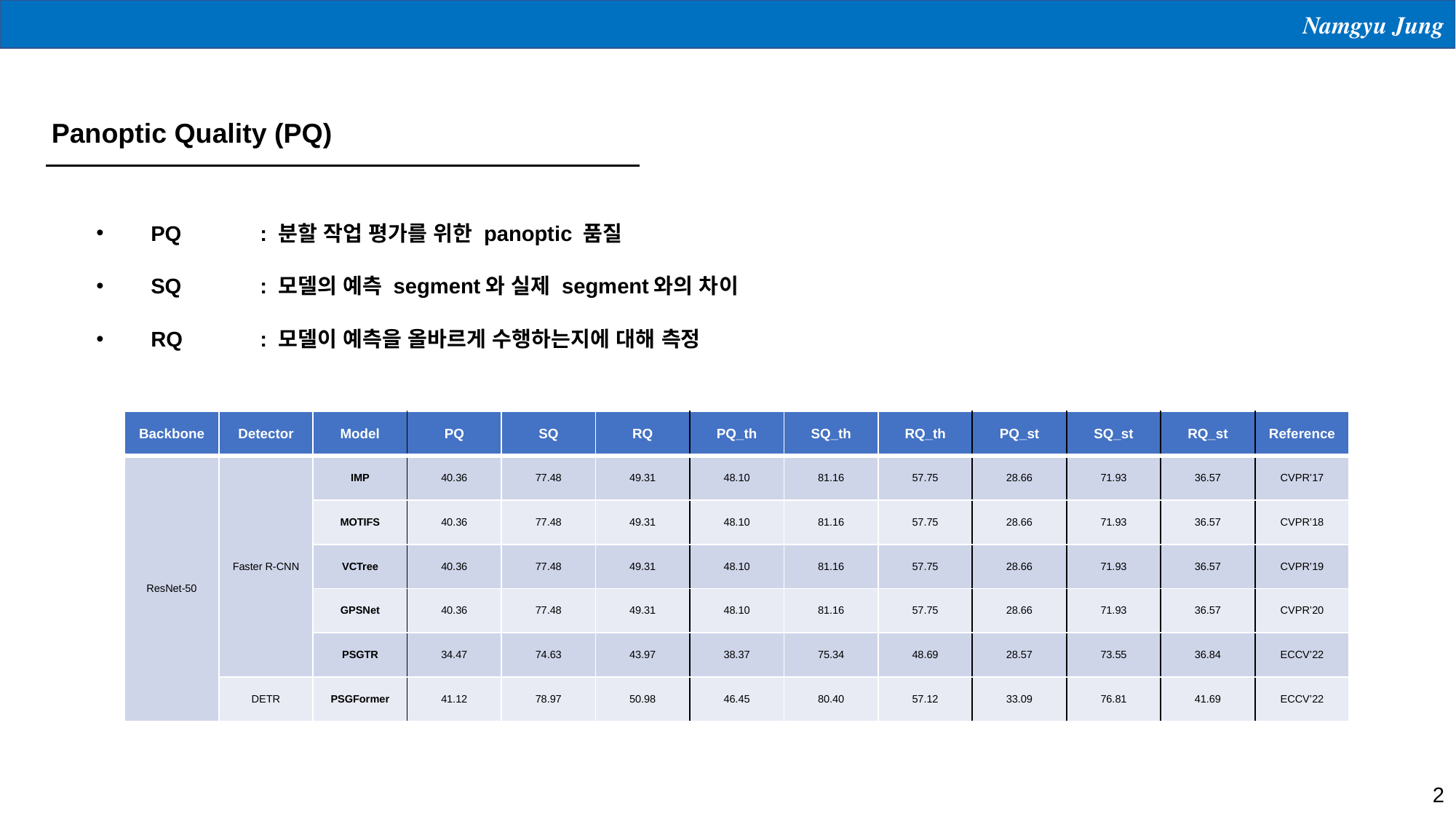

# Panoptic Quality (PQ)
PQ	: 분할 작업 평가를 위한 panoptic 품질
SQ	: 모델의 예측 segment와 실제 segment와의 차이
RQ	: 모델이 예측을 올바르게 수행하는지에 대해 측정
| Backbone | Detector | Model | PQ | SQ | RQ | PQ\_th | SQ\_th | RQ\_th | PQ\_st | SQ\_st | RQ\_st | Reference |
| --- | --- | --- | --- | --- | --- | --- | --- | --- | --- | --- | --- | --- |
| ResNet-50 | Faster R-CNN | IMP | 40.36 | 77.48 | 49.31 | 48.10 | 81.16 | 57.75 | 28.66 | 71.93 | 36.57 | CVPR’17 |
|  | Faster R-CNN | MOTIFS | 40.36 | 77.48 | 49.31 | 48.10 | 81.16 | 57.75 | 28.66 | 71.93 | 36.57 | CVPR’18 |
|  | Faster R-CNN | VCTree | 40.36 | 77.48 | 49.31 | 48.10 | 81.16 | 57.75 | 28.66 | 71.93 | 36.57 | CVPR’19 |
|  | Faster R-CNN | GPSNet | 40.36 | 77.48 | 49.31 | 48.10 | 81.16 | 57.75 | 28.66 | 71.93 | 36.57 | CVPR’20 |
|  | Faster R-CNN | PSGTR | 34.47 | 74.63 | 43.97 | 38.37 | 75.34 | 48.69 | 28.57 | 73.55 | 36.84 | ECCV’22 |
|  | DETR | PSGFormer | 41.12 | 78.97 | 50.98 | 46.45 | 80.40 | 57.12 | 33.09 | 76.81 | 41.69 | ECCV’22 |
2